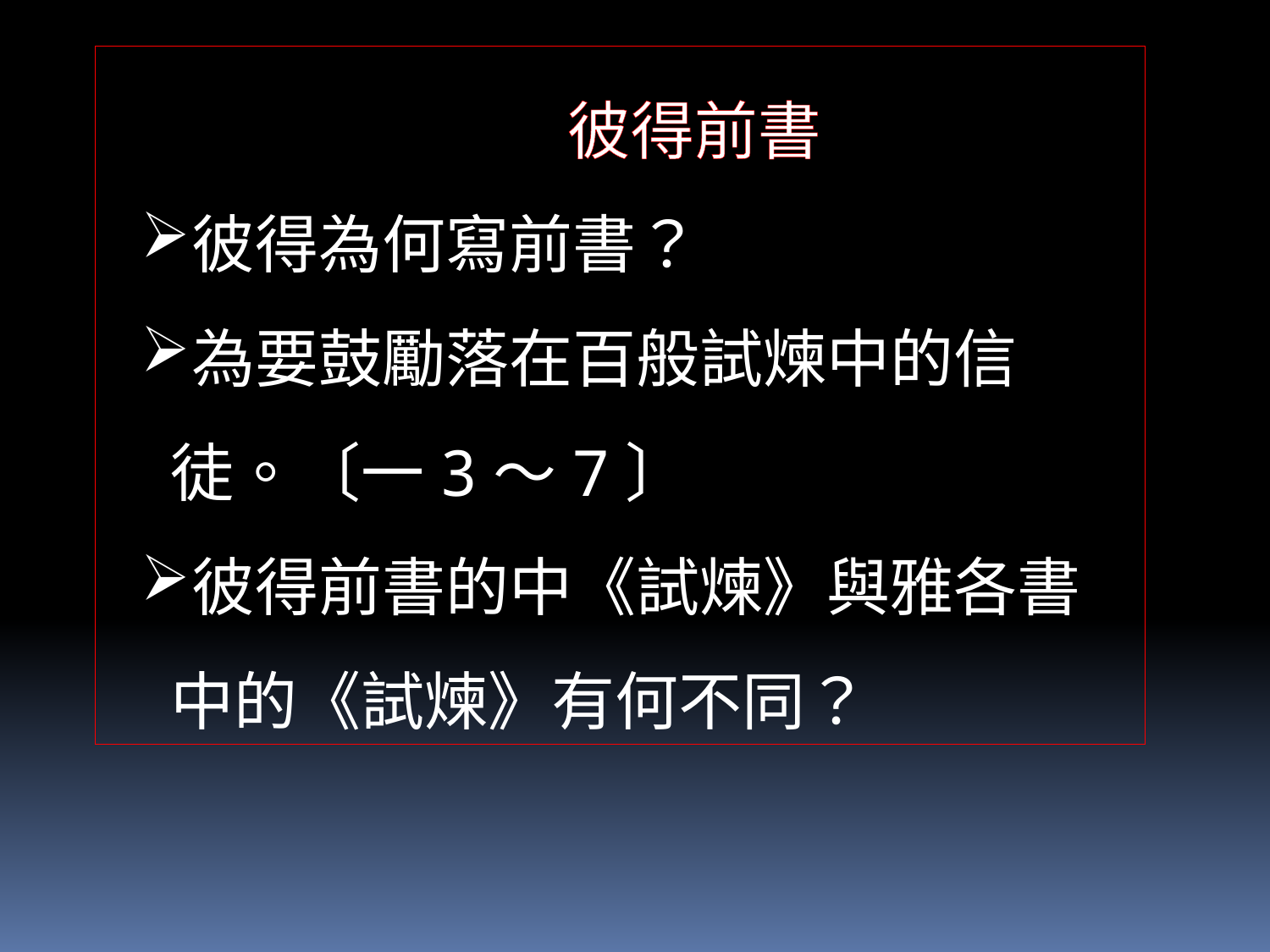

彼得前書
彼得為何寫前書？
為要鼓勵落在百般試煉中的信徒。〔一3～7〕
彼得前書的中《試煉》與雅各書中的《試煉》有何不同？